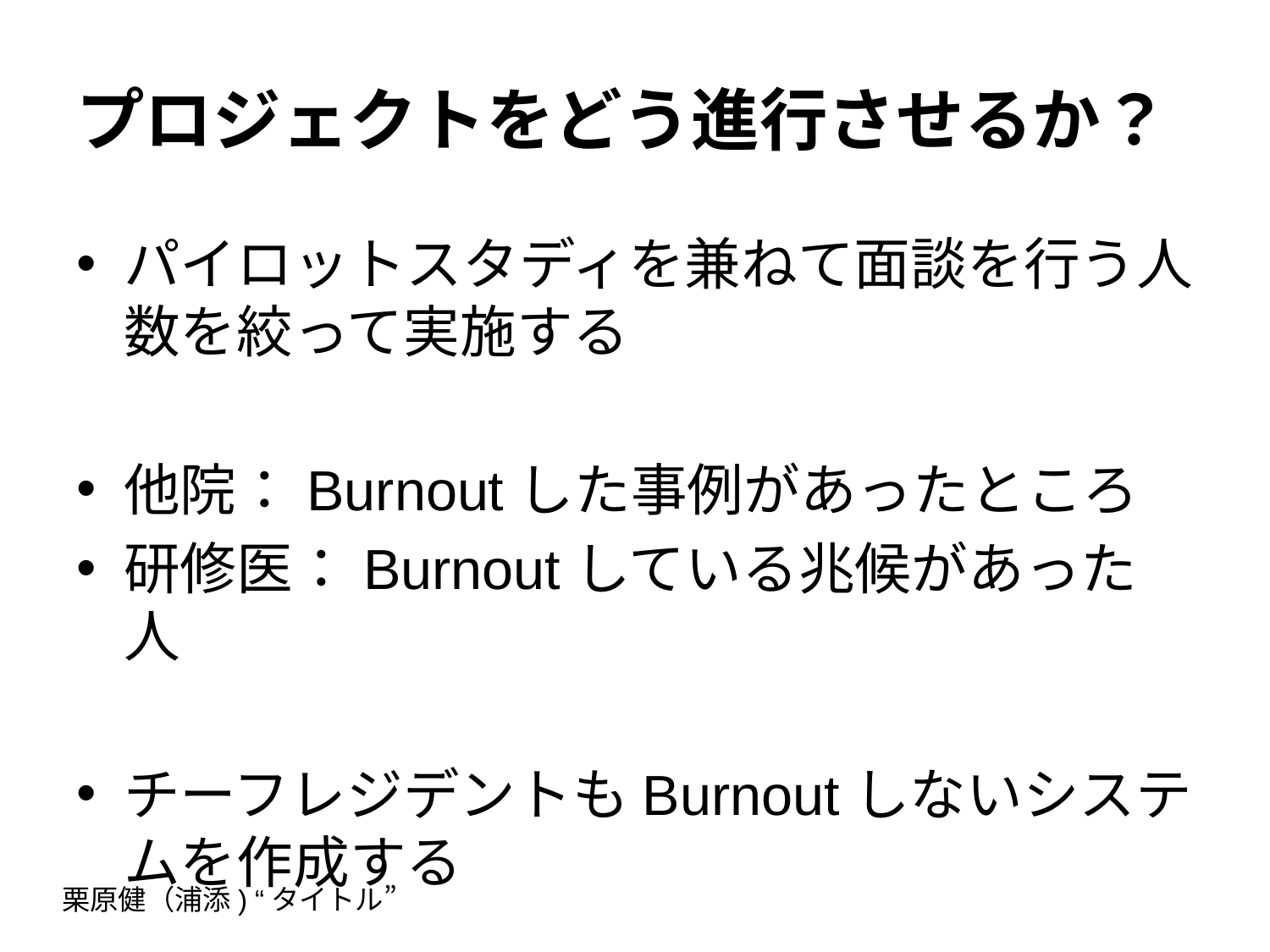

# プロジェクトをどう進行させるか？
パイロットスタディを兼ねて面談を行う人数を絞って実施する

他院：Burnoutした事例があったところ
研修医：Burnoutしている兆候があった人

チーフレジデントもBurnoutしないシステムを作成する
栗原健（浦添) “タイトル”